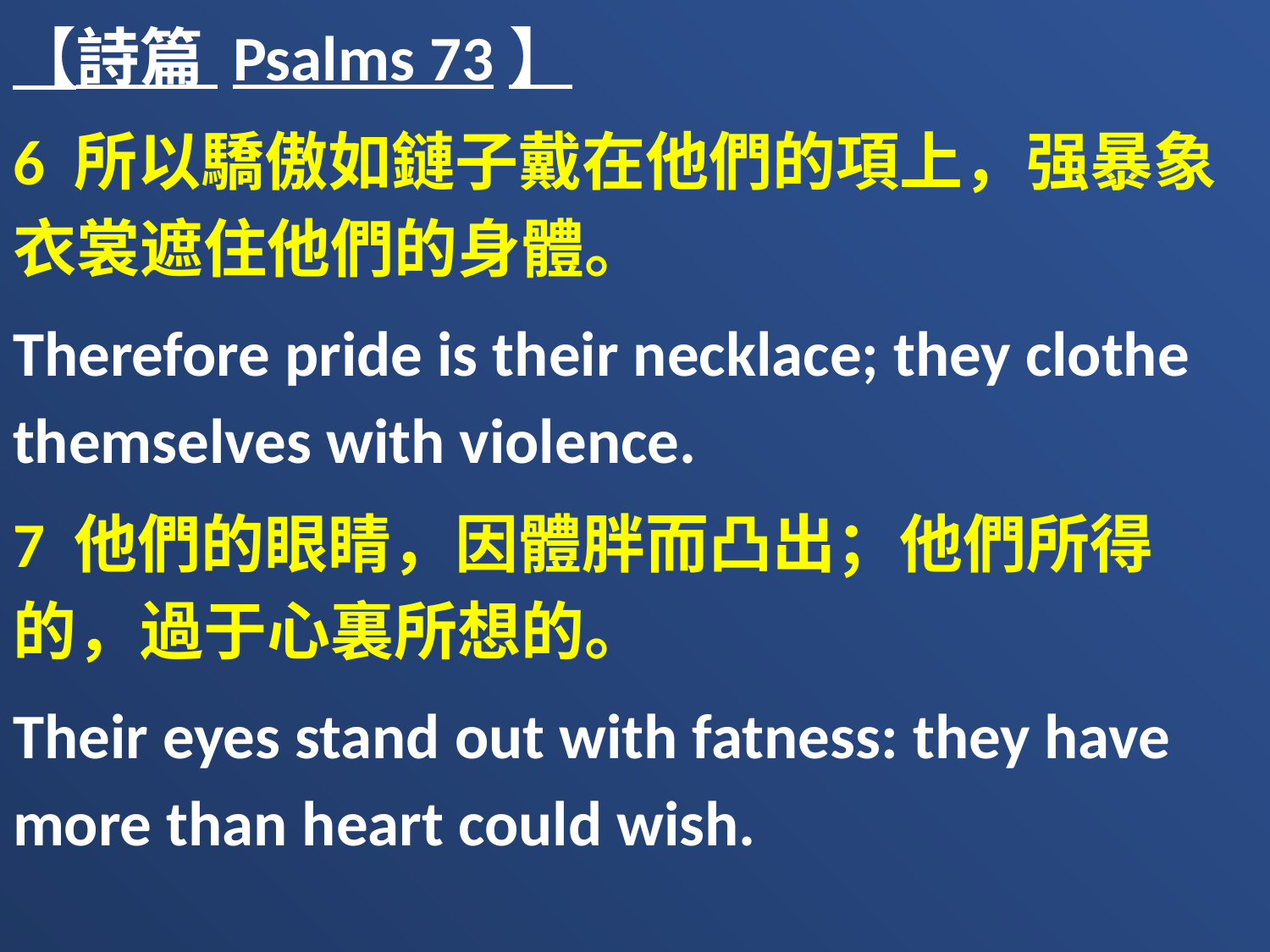

【詩篇 Psalms 73】
6 所以驕傲如鏈子戴在他們的項上，强暴象衣裳遮住他們的身體。
Therefore pride is their necklace; they clothe themselves with violence.
7 他們的眼睛，因體胖而凸出；他們所得的，過于心裏所想的。
Their eyes stand out with fatness: they have more than heart could wish.